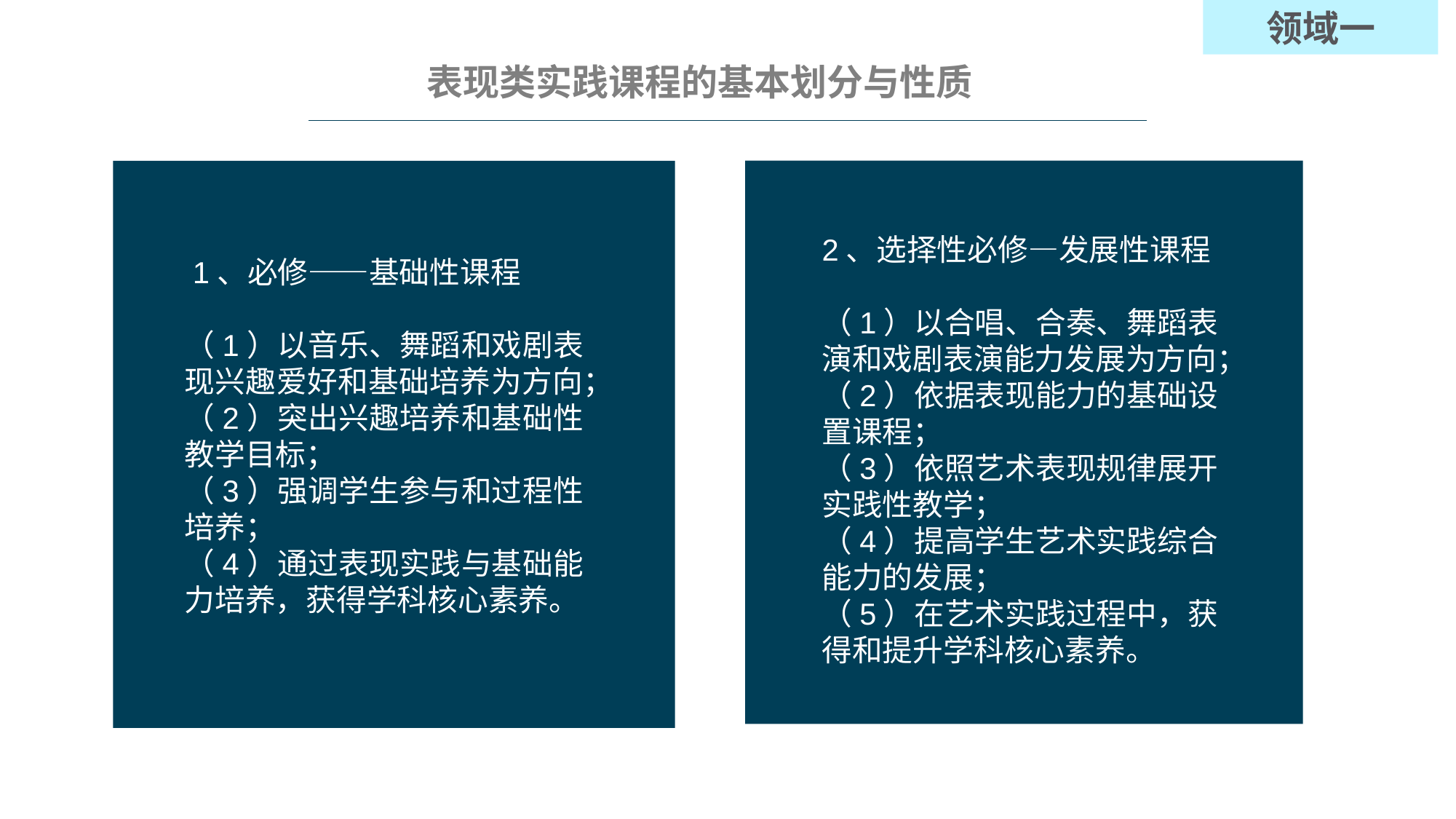

领域一
表现类实践课程的基本划分与性质

2、选择性必修—发展性课程

（1）以合唱、合奏、舞蹈表演和戏剧表演能力发展为方向；
（2）依据表现能力的基础设置课程；
（3）依照艺术表现规律展开实践性教学；
（4）提高学生艺术实践综合能力的发展；
（5）在艺术实践过程中，获得和提升学科核心素养。

 1、必修——基础性课程

（1）以音乐、舞蹈和戏剧表现兴趣爱好和基础培养为方向；
（2）突出兴趣培养和基础性教学目标；
（3）强调学生参与和过程性培养；
（4）通过表现实践与基础能力培养，获得学科核心素养。